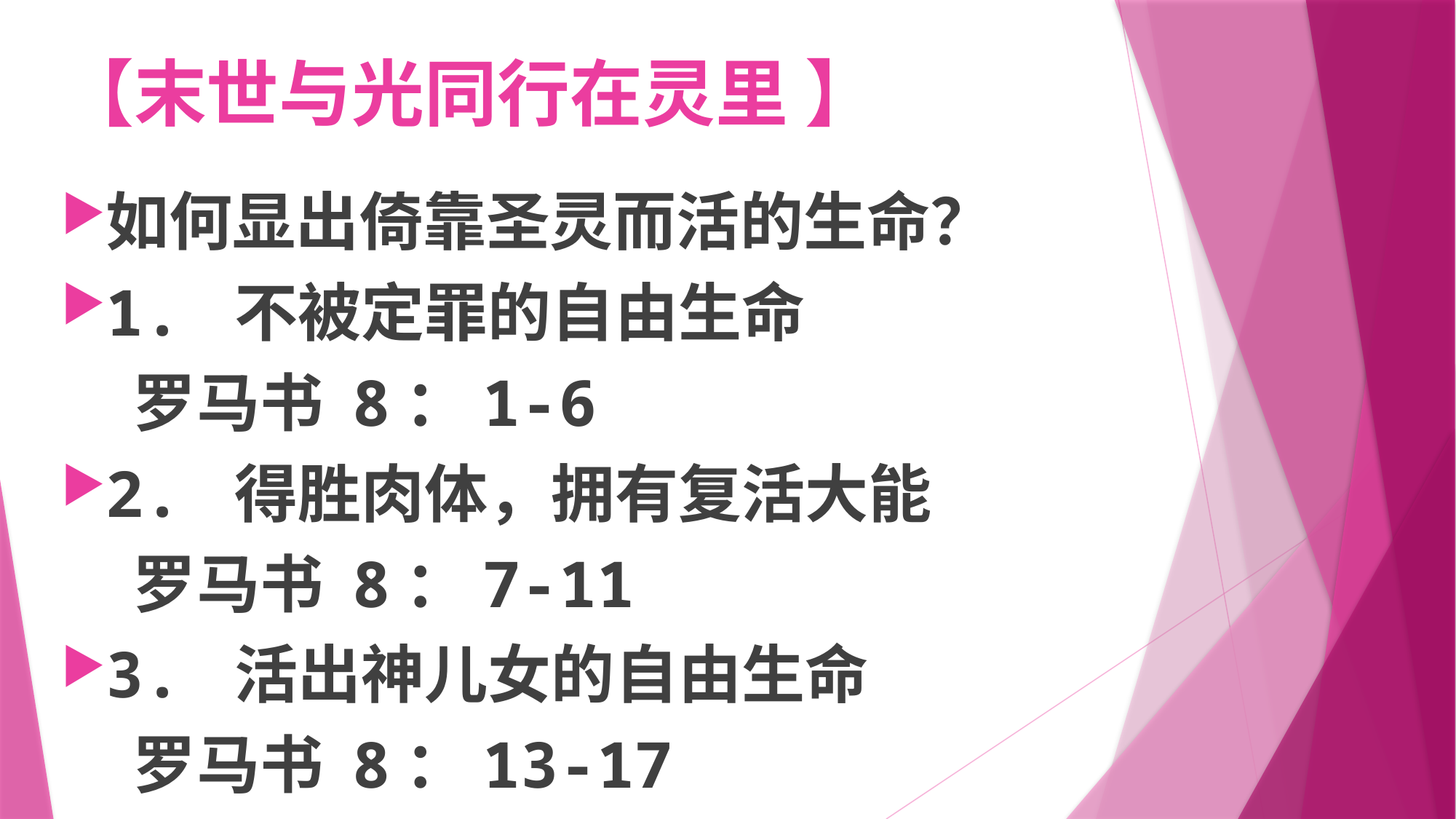

# 【末世与光同行在灵里 】
如何显出倚靠圣灵而活的生命？
1. 不被定罪的自由生命
    罗马书 8：1-6
2. 得胜肉体，拥有复活大能
    罗马书 8：7-11
3. 活出神儿女的自由生命
    罗马书 8：13-17